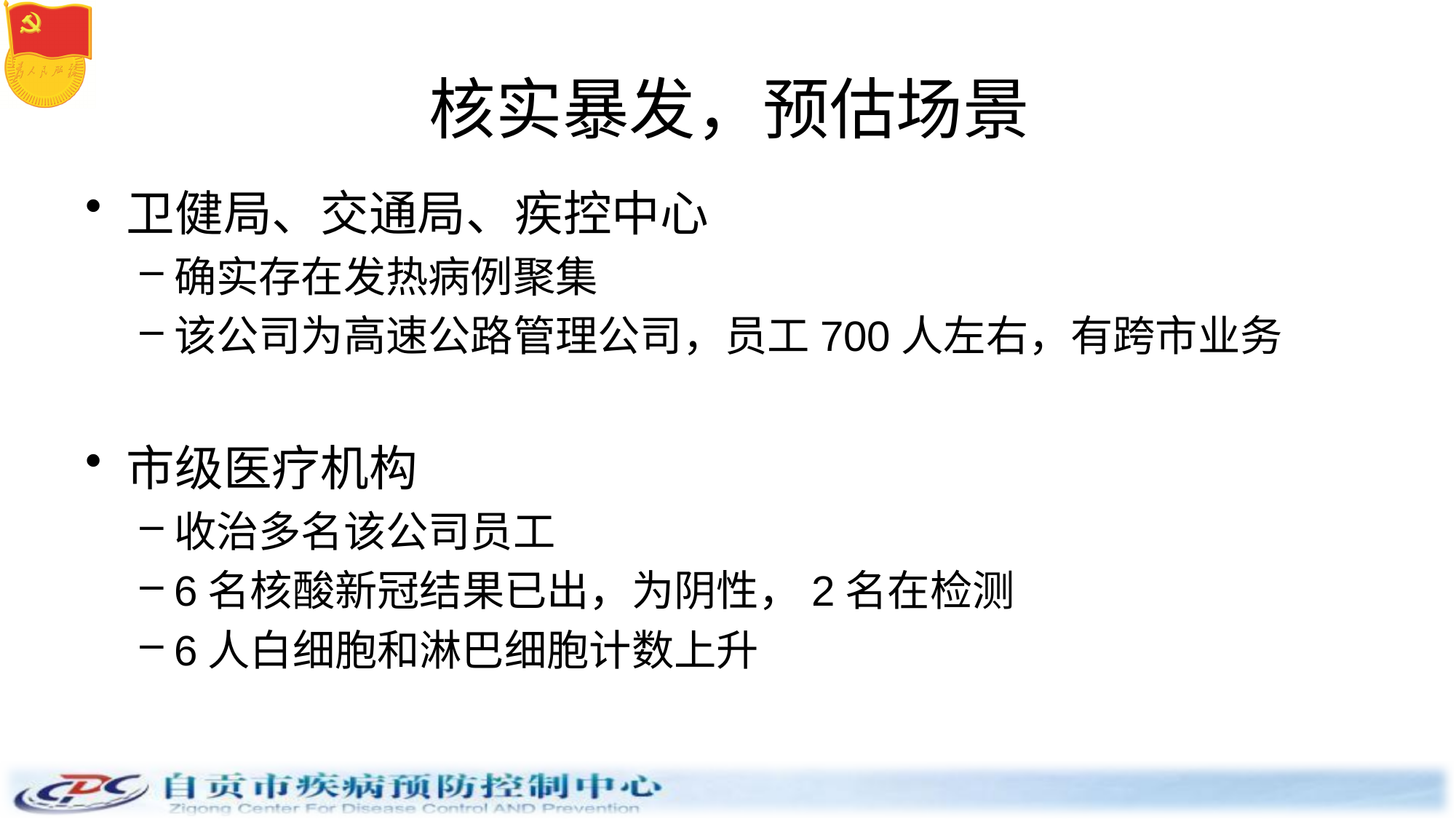

# 核实暴发，预估场景
卫健局、交通局、疾控中心
确实存在发热病例聚集
该公司为高速公路管理公司，员工700人左右，有跨市业务

市级医疗机构
收治多名该公司员工
6名核酸新冠结果已出，为阴性，2名在检测
6人白细胞和淋巴细胞计数上升